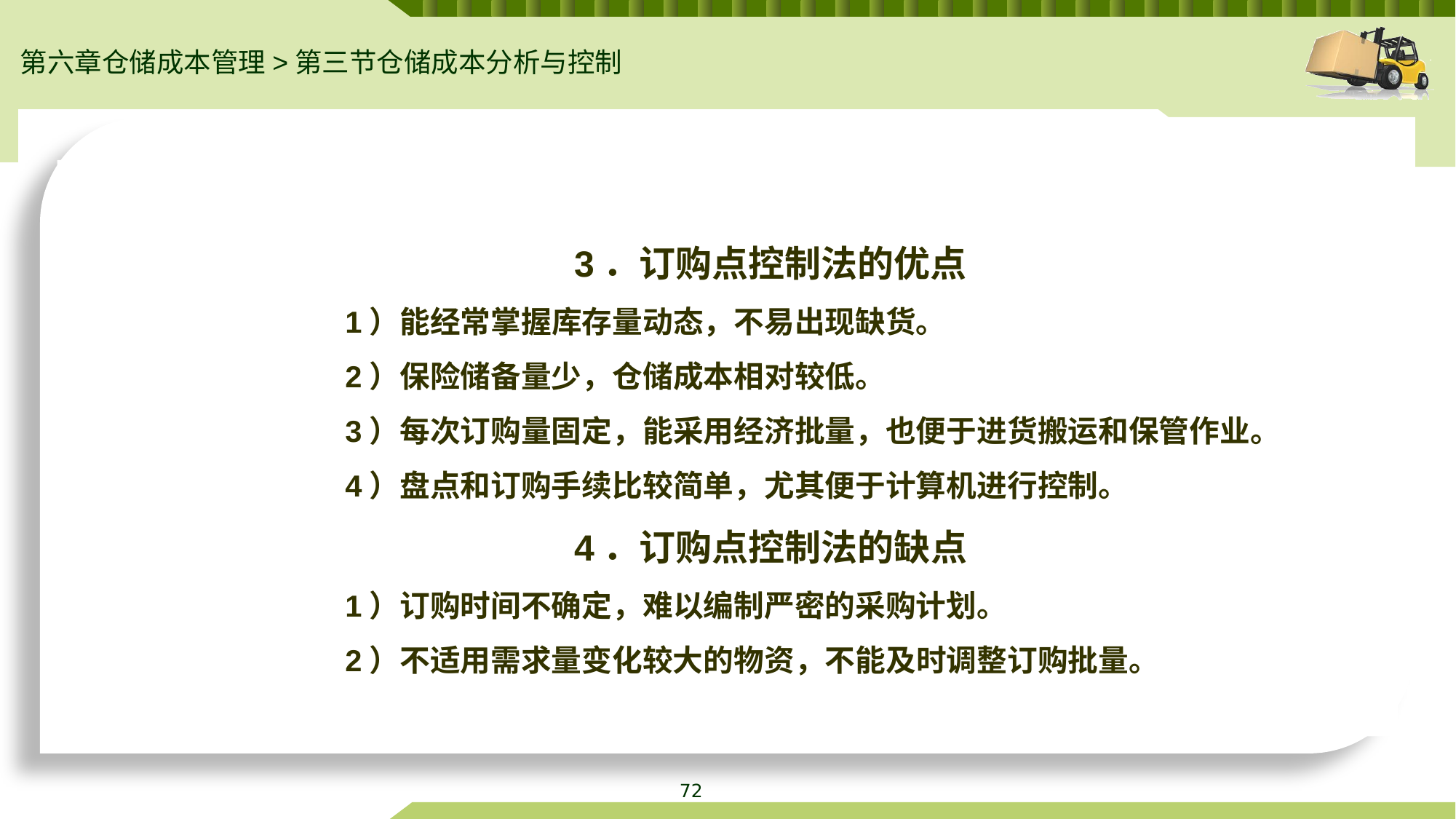

第六章仓储成本管理>第三节仓储成本分析与控制
3．订购点控制法的优点
1）能经常掌握库存量动态，不易出现缺货。
2）保险储备量少，仓储成本相对较低。
3）每次订购量固定，能采用经济批量，也便于进货搬运和保管作业。
4）盘点和订购手续比较简单，尤其便于计算机进行控制。
4．订购点控制法的缺点
1）订购时间不确定，难以编制严密的采购计划。
2）不适用需求量变化较大的物资，不能及时调整订购批量。